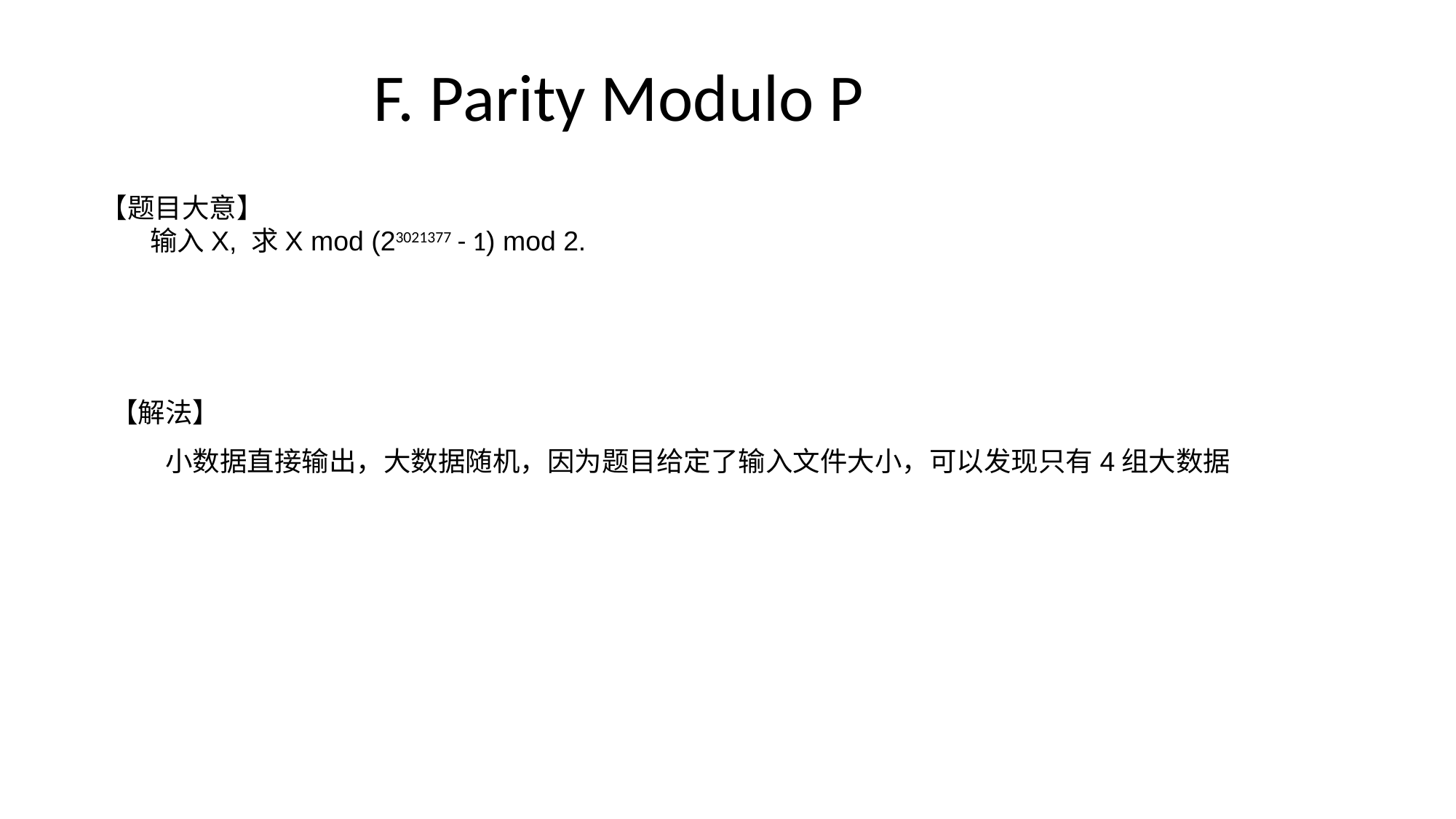

# F. Parity Modulo P
【题目大意】
       输入X, 求X mod (23021377 - 1) mod 2.
【解法】
	小数据直接输出，大数据随机，因为题目给定了输入文件大小，可以发现只有4组大数据